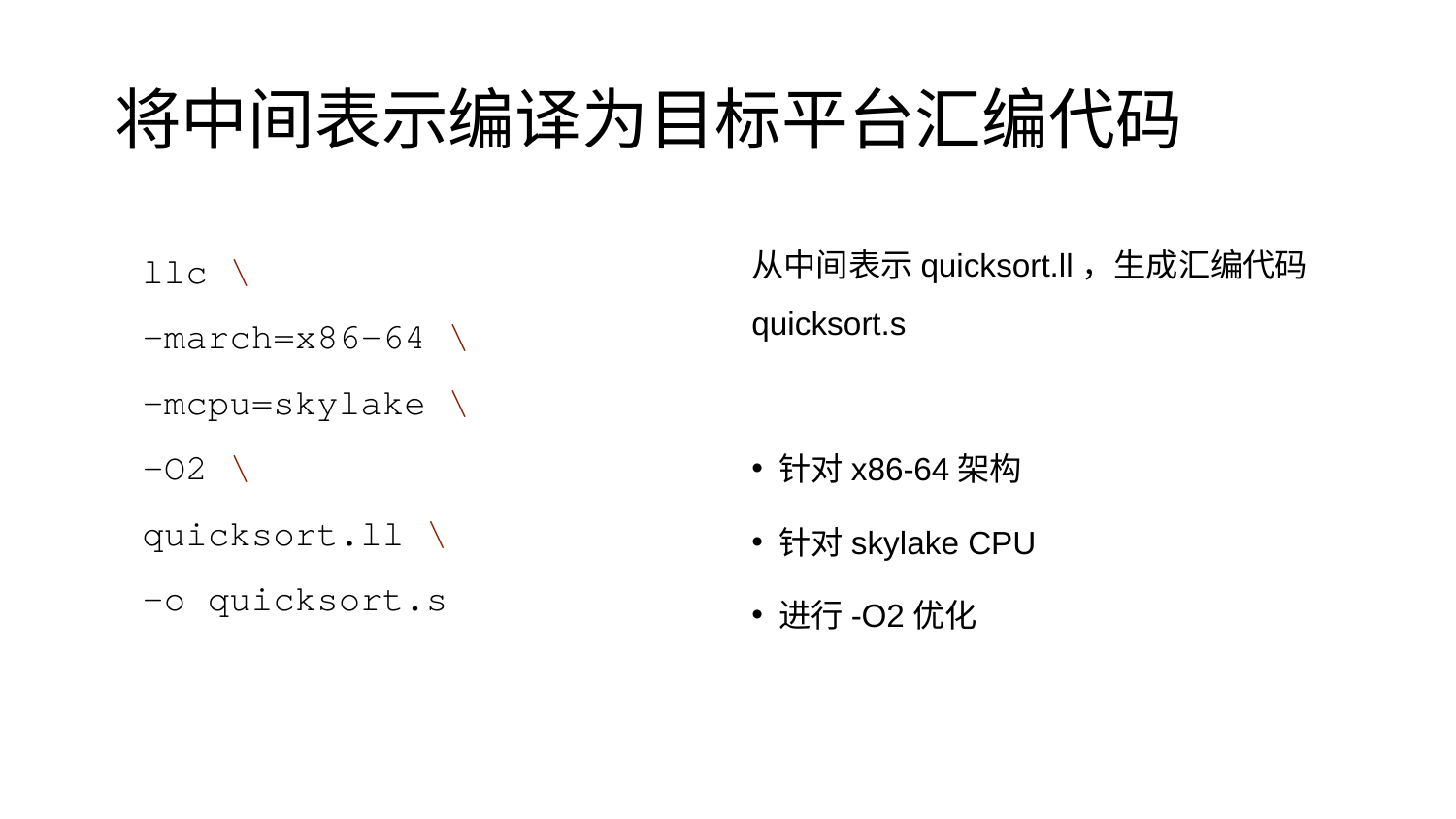

# 将中间表示编译为目标平台汇编代码
llc \
-march=x86-64 \
-mcpu=skylake \
-O2 \
quicksort.ll \
-o quicksort.s
从中间表示quicksort.ll，生成汇编代码quicksort.s

针对x86-64架构
针对skylake CPU
进行-O2优化